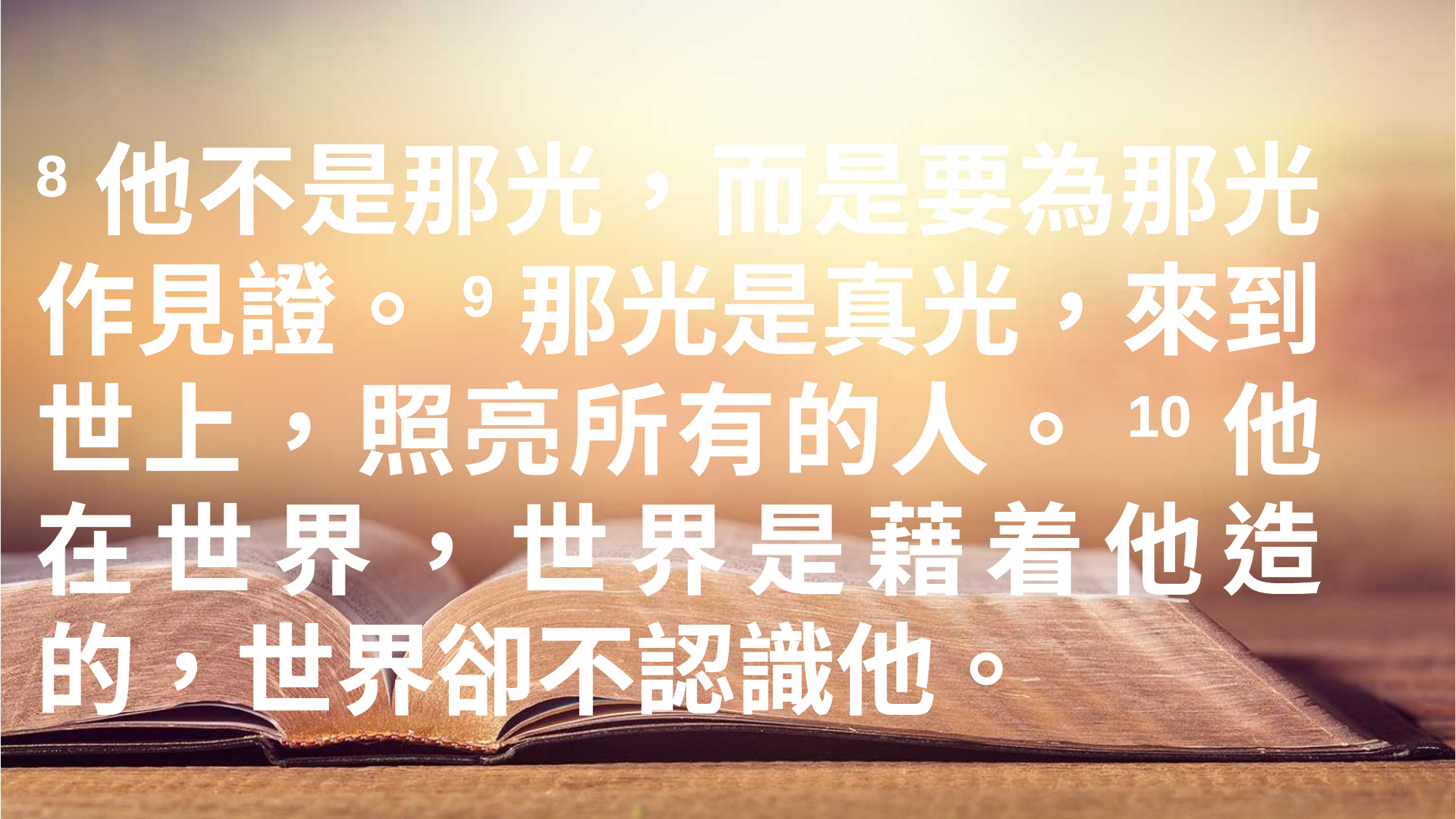

8他不是那光，而是要為那光作見證。9那光是真光，來到世上，照亮所有的人。10他在世界，世界是藉着他造的，世界卻不認識他。